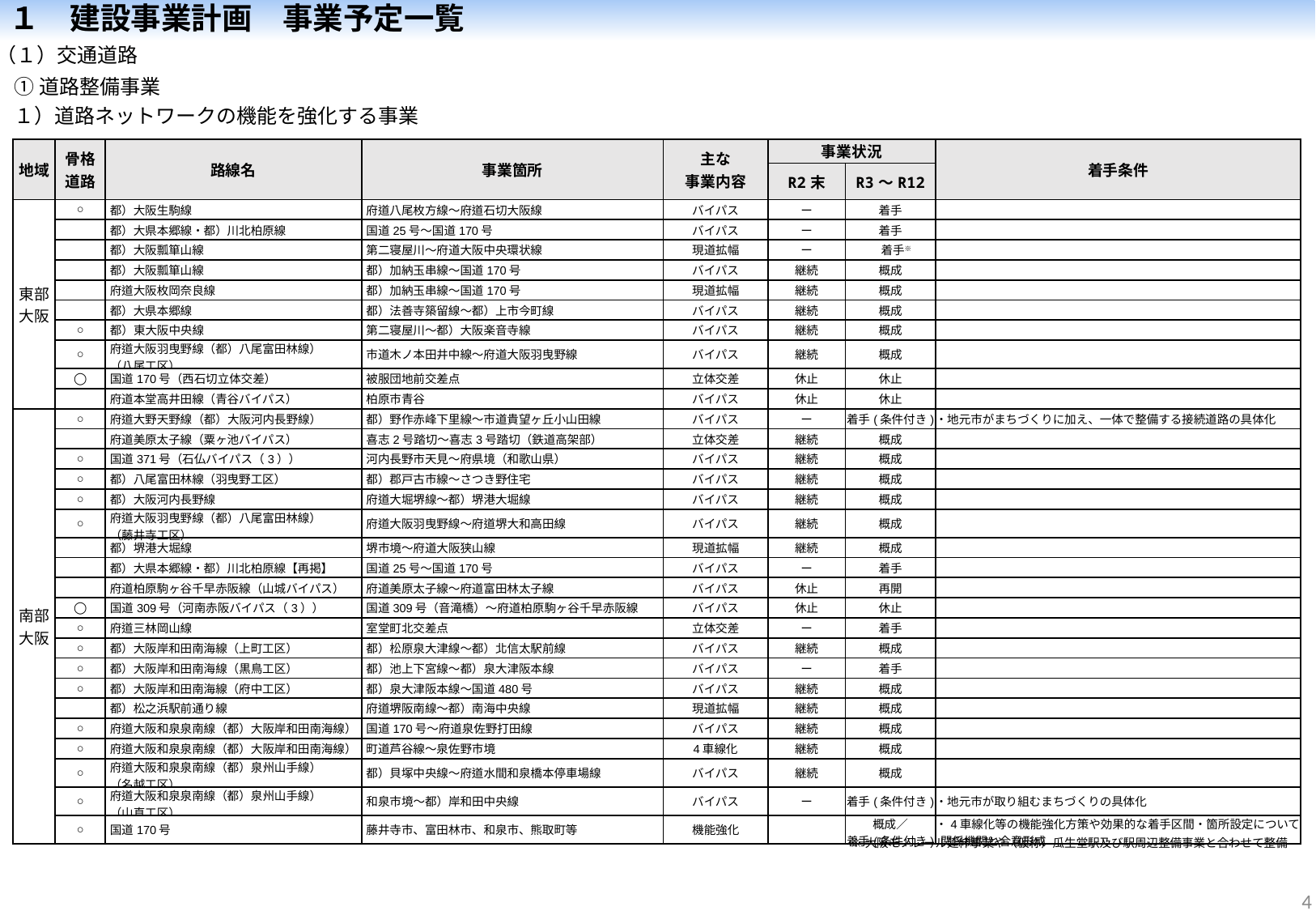

１　建設事業計画　事業予定一覧
（１）交通道路
①道路整備事業
１）道路ネットワークの機能を強化する事業
| 地域 | 骨格 道路 | 路線名 | 事業箇所 | 主な 事業内容 | 事業状況 |  | 着手条件 |
| --- | --- | --- | --- | --- | --- | --- | --- |
|  |  |  |  |  | R2末 | R3～R12 |  |
| 東部大阪 | ○ | 都）大阪生駒線 | 府道八尾枚方線～府道石切大阪線 | バイパス | ー | 着手 |  |
|  |  | 都）大県本郷線・都）川北柏原線 | 国道25号～国道170号 | バイパス | ー | 着手 |  |
|  |  | 都）大阪瓢箪山線 | 第二寝屋川～府道大阪中央環状線 | 現道拡幅 | ー | 着手※ |  |
|  |  | 都）大阪瓢箪山線 | 都）加納玉串線～国道170号 | バイパス | 継続 | 概成 |  |
|  |  | 府道大阪枚岡奈良線 | 都）加納玉串線～国道170号 | 現道拡幅 | 継続 | 概成 |  |
|  |  | 都）大県本郷線 | 都）法善寺築留線～都）上市今町線 | バイパス | 継続 | 概成 |  |
|  | ○ | 都）東大阪中央線 | 第二寝屋川～都）大阪楽音寺線 | バイパス | 継続 | 概成 |  |
|  | ○ | 府道大阪羽曳野線（都）八尾富田林線） （八尾工区） | 市道木ノ本田井中線～府道大阪羽曳野線 | バイパス | 継続 | 概成 |  |
|  | ◯ | 国道170号（西石切立体交差） | 被服団地前交差点 | 立体交差 | 休止 | 休止 |  |
|  |  | 府道本堂高井田線（青谷バイパス） | 柏原市青谷 | バイパス | 休止 | 休止 |  |
| 南部大阪 | ○ | 府道大野天野線（都）大阪河内長野線） | 都）野作赤峰下里線～市道貴望ヶ丘小山田線 | バイパス | ー | 着手(条件付き) | ・地元市がまちづくりに加え、一体で整備する接続道路の具体化 |
|  |  | 府道美原太子線（粟ヶ池バイパス） | 喜志2号踏切～喜志3号踏切（鉄道高架部） | 立体交差 | 継続 | 概成 |  |
|  | ○ | 国道371号（石仏バイパス（3）） | 河内長野市天見～府県境（和歌山県） | バイパス | 継続 | 概成 |  |
|  | ○ | 都）八尾富田林線（羽曳野工区） | 都）郡戸古市線～さつき野住宅 | バイパス | 継続 | 概成 |  |
|  | ○ | 都）大阪河内長野線 | 府道大堀堺線～都）堺港大堀線 | バイパス | 継続 | 概成 |  |
|  | ○ | 府道大阪羽曳野線（都）八尾富田林線） （藤井寺工区） | 府道大阪羽曳野線～府道堺大和高田線 | バイパス | 継続 | 概成 |  |
|  |  | 都）堺港大堀線 | 堺市境～府道大阪狭山線 | 現道拡幅 | 継続 | 概成 |  |
|  |  | 都）大県本郷線・都）川北柏原線【再掲】 | 国道25号～国道170号 | バイパス | ー | 着手 |  |
|  |  | 府道柏原駒ヶ谷千早赤阪線（山城バイパス） | 府道美原太子線～府道富田林太子線 | バイパス | 休止 | 再開 |  |
|  | ◯ | 国道309号（河南赤阪バイパス（3）） | 国道309号（音滝橋）～府道柏原駒ヶ谷千早赤阪線 | バイパス | 休止 | 休止 |  |
|  | ○ | 府道三林岡山線 | 室堂町北交差点 | 立体交差 | ー | 着手 |  |
|  | ○ | 都）大阪岸和田南海線（上町工区） | 都）松原泉大津線～都）北信太駅前線 | バイパス | 継続 | 概成 |  |
|  | ○ | 都）大阪岸和田南海線（黒鳥工区） | 都）池上下宮線～都）泉大津阪本線 | バイパス | ー | 着手 |  |
|  | ○ | 都）大阪岸和田南海線（府中工区） | 都）泉大津阪本線～国道480号 | バイパス | 継続 | 概成 |  |
|  |  | 都）松之浜駅前通り線 | 府道堺阪南線～都）南海中央線 | 現道拡幅 | 継続 | 概成 |  |
|  | ○ | 府道大阪和泉泉南線（都）大阪岸和田南海線） | 国道170号～府道泉佐野打田線 | バイパス | 継続 | 概成 |  |
|  | ○ | 府道大阪和泉泉南線（都）大阪岸和田南海線） | 町道芦谷線～泉佐野市境 | 4車線化 | 継続 | 概成 |  |
|  | ○ | 府道大阪和泉泉南線（都）泉州山手線） （名越工区） | 都）貝塚中央線～府道水間和泉橋本停車場線 | バイパス | 継続 | 概成 |  |
|  | ○ | 府道大阪和泉泉南線（都）泉州山手線） （山直工区） | 和泉市境～都）岸和田中央線 | バイパス | ー | 着手(条件付き) | ・地元市が取り組むまちづくりの具体化 |
|  | ○ | 国道170号 | 藤井寺市、富田林市、和泉市、熊取町等 | 機能強化 |  | 概成／ 着手(条件付き) | ・4車線化等の機能強化方策や効果的な着手区間・箇所設定について関係機関と合意形成 |
※大阪モノレール延伸事業や（仮称）瓜生堂駅及び駅周辺整備事業と合わせて整備
4